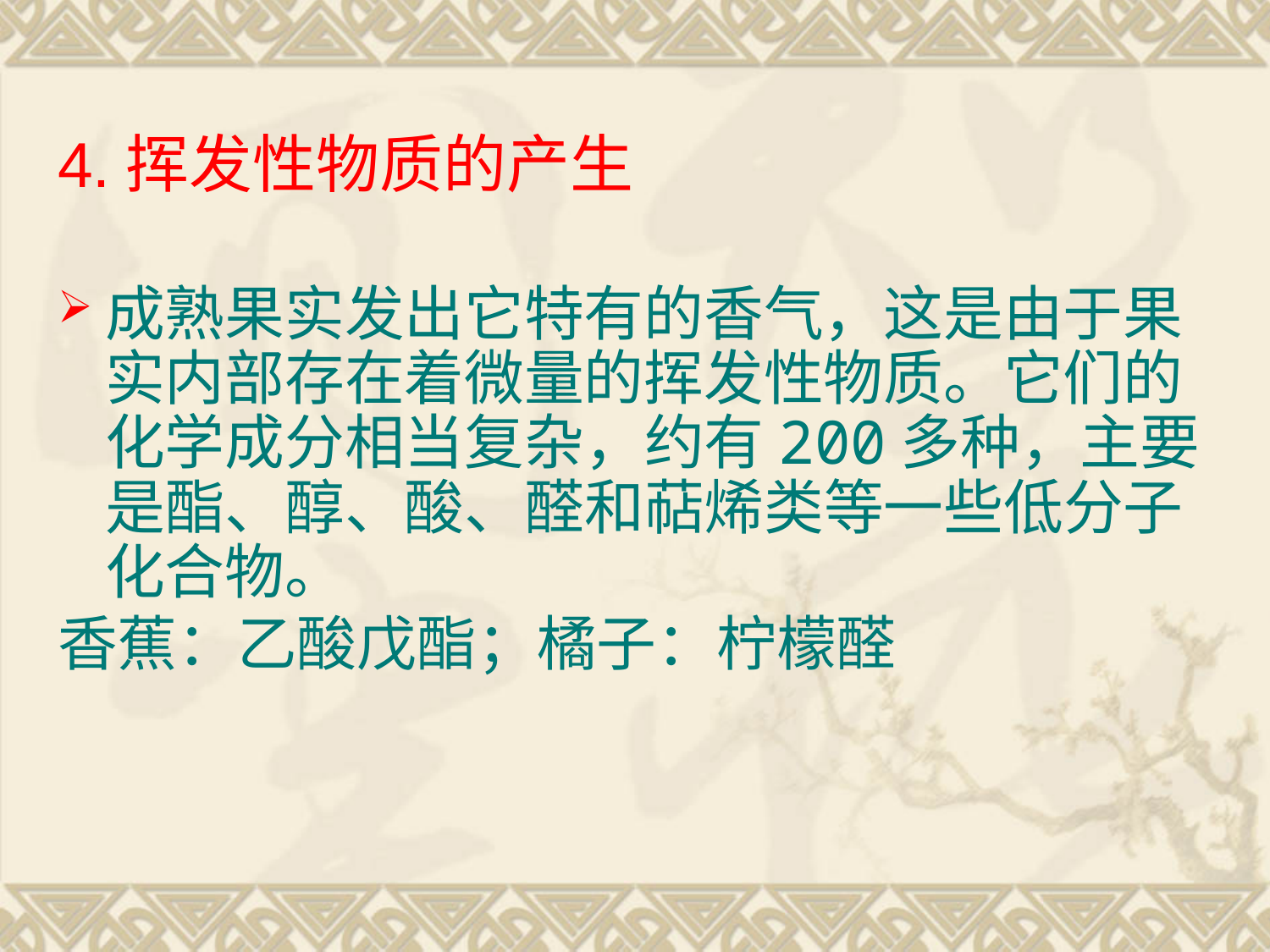

4.挥发性物质的产生

成熟果实发出它特有的香气，这是由于果实内部存在着微量的挥发性物质。它们的化学成分相当复杂，约有200多种，主要是酯、醇、酸、醛和萜烯类等一些低分子化合物。
香蕉：乙酸戊酯；橘子：柠檬醛

23